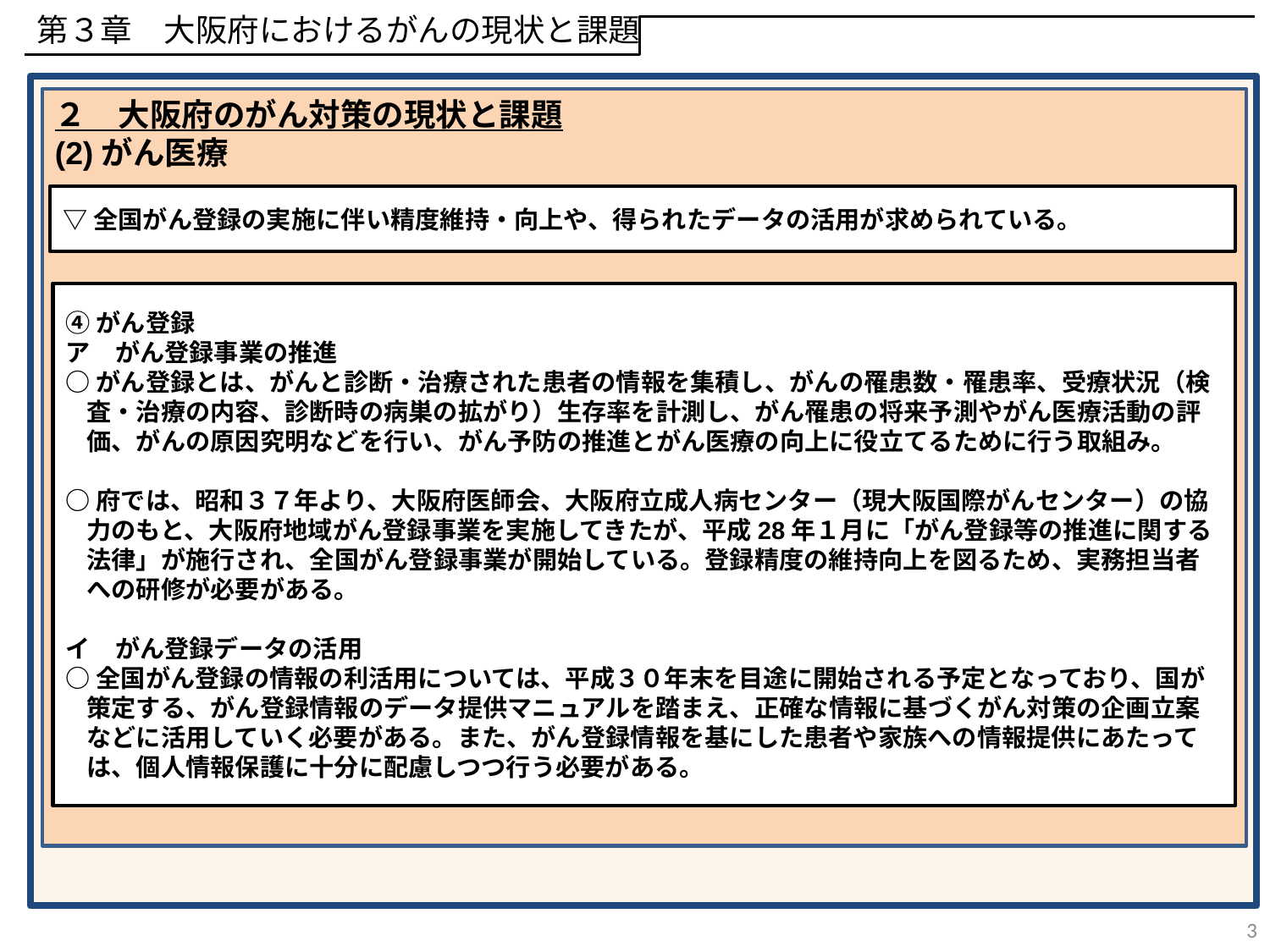

第３章　大阪府におけるがんの現状と課題

２　大阪府のがん対策の現状と課題
(2)がん医療

▽全国がん登録の実施に伴い精度維持・向上や、得られたデータの活用が求められている。
④がん登録
ア　がん登録事業の推進
○がん登録とは、がんと診断・治療された患者の情報を集積し、がんの罹患数・罹患率、受療状況（検査・治療の内容、診断時の病巣の拡がり）生存率を計測し、がん罹患の将来予測やがん医療活動の評価、がんの原因究明などを行い、がん予防の推進とがん医療の向上に役立てるために行う取組み。

○府では、昭和３７年より、大阪府医師会、大阪府立成人病センター（現大阪国際がんセンター）の協力のもと、大阪府地域がん登録事業を実施してきたが、平成28年１月に「がん登録等の推進に関する法律」が施行され、全国がん登録事業が開始している。登録精度の維持向上を図るため、実務担当者への研修が必要がある。

イ　がん登録データの活用
○全国がん登録の情報の利活用については、平成３０年末を目途に開始される予定となっており、国が策定する、がん登録情報のデータ提供マニュアルを踏まえ、正確な情報に基づくがん対策の企画立案などに活用していく必要がある。また、がん登録情報を基にした患者や家族への情報提供にあたっては、個人情報保護に十分に配慮しつつ行う必要がある。
3